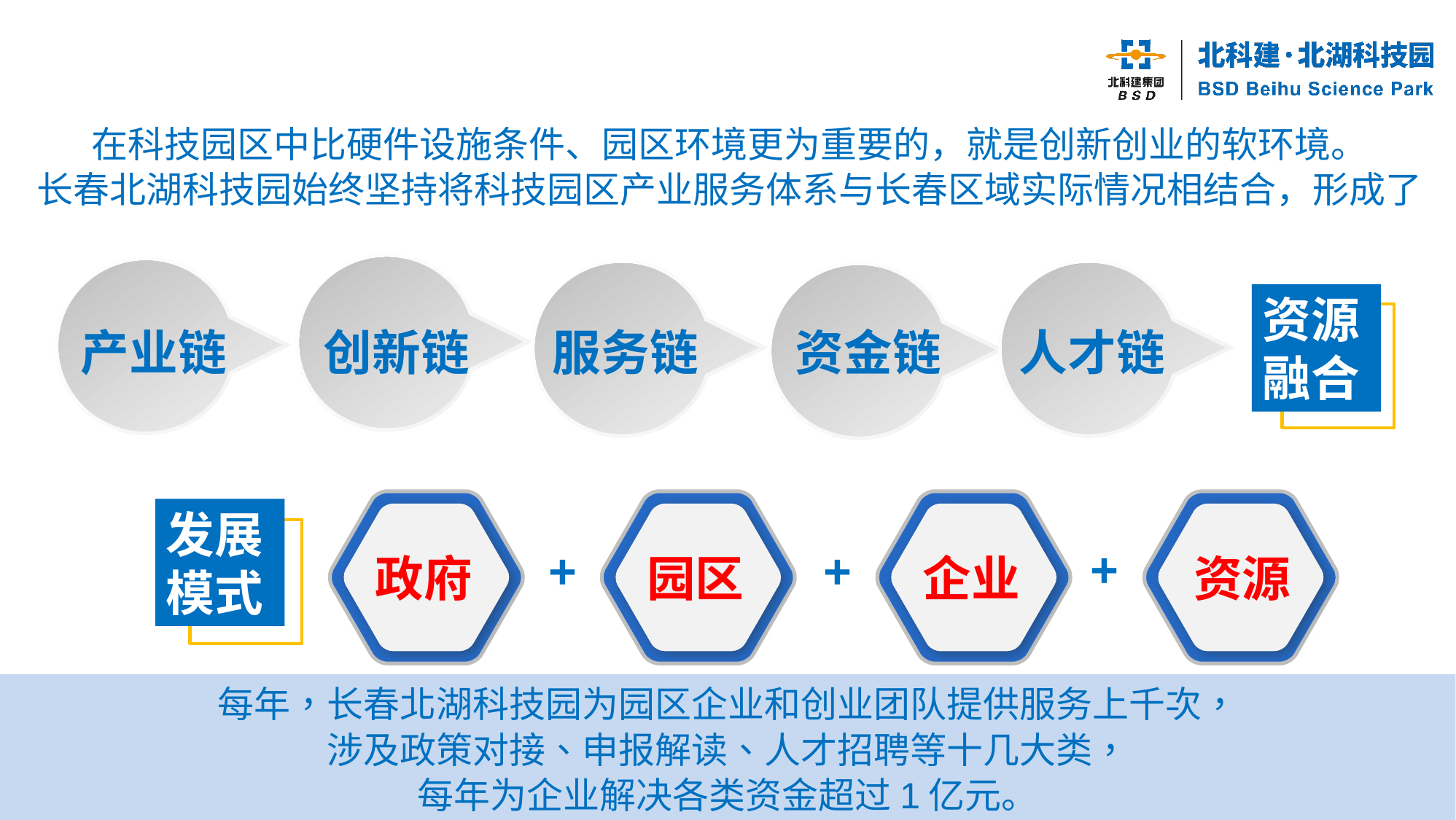

在科技园区中比硬件设施条件、园区环境更为重要的，就是创新创业的软环境。
长春北湖科技园始终坚持将科技园区产业服务体系与长春区域实际情况相结合，形成了

产业链
创新链
服务链
资金链
人才链
资源
融合

发展模式

+
+
+
政府
园区
企业
资源
每年，长春北湖科技园为园区企业和创业团队提供服务上千次，
涉及政策对接、申报解读、人才招聘等十几大类，
每年为企业解决各类资金超过1亿元。